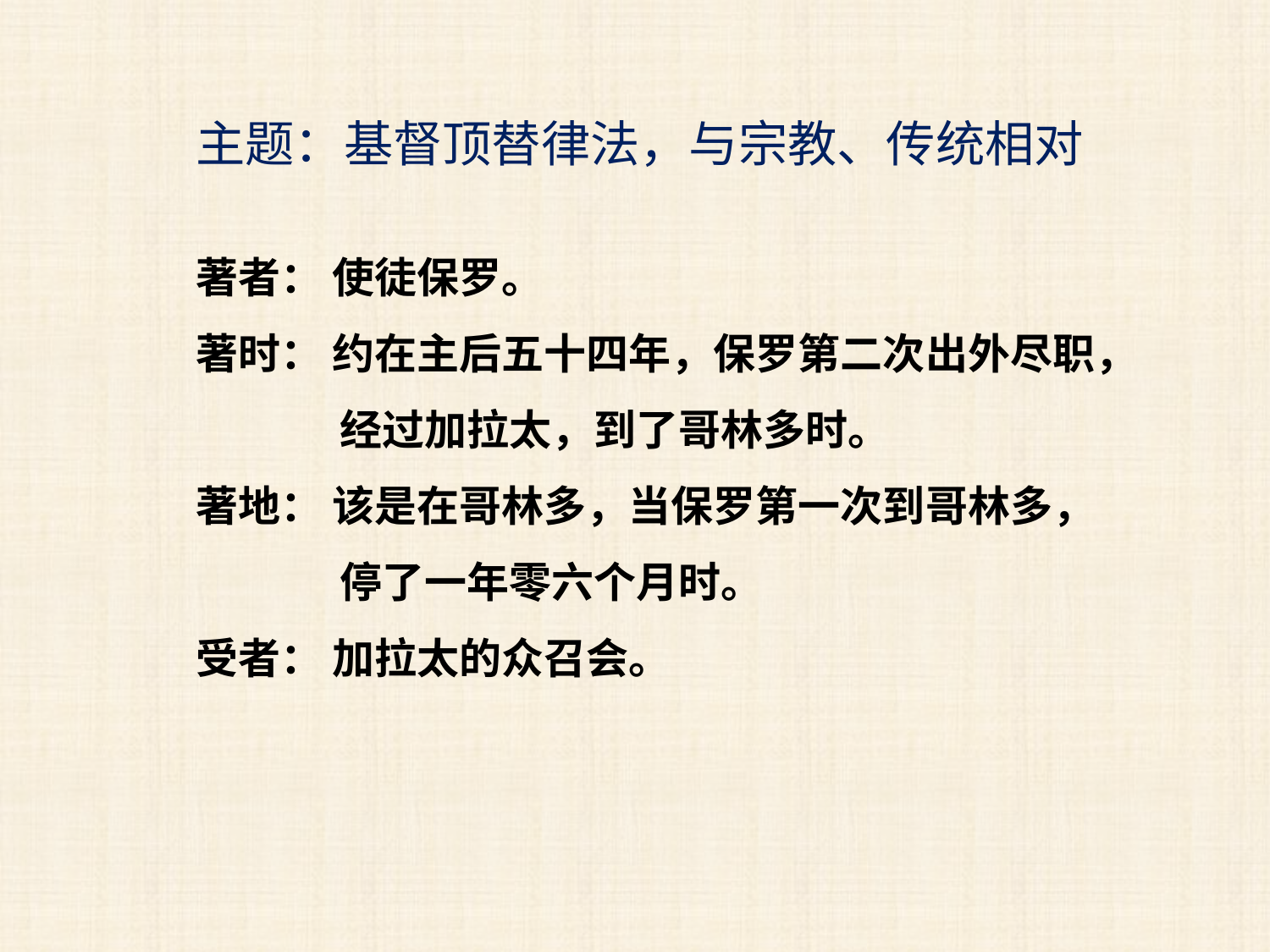

主题：基督顶替律法，与宗教、传统相对
著者： 使徒保罗。
著时： 约在主后五十四年，保罗第二次出外尽职，
              经过加拉太，到了哥林多时。
著地： 该是在哥林多，当保罗第一次到哥林多，
              停了一年零六个月时。
受者： 加拉太的众召会。